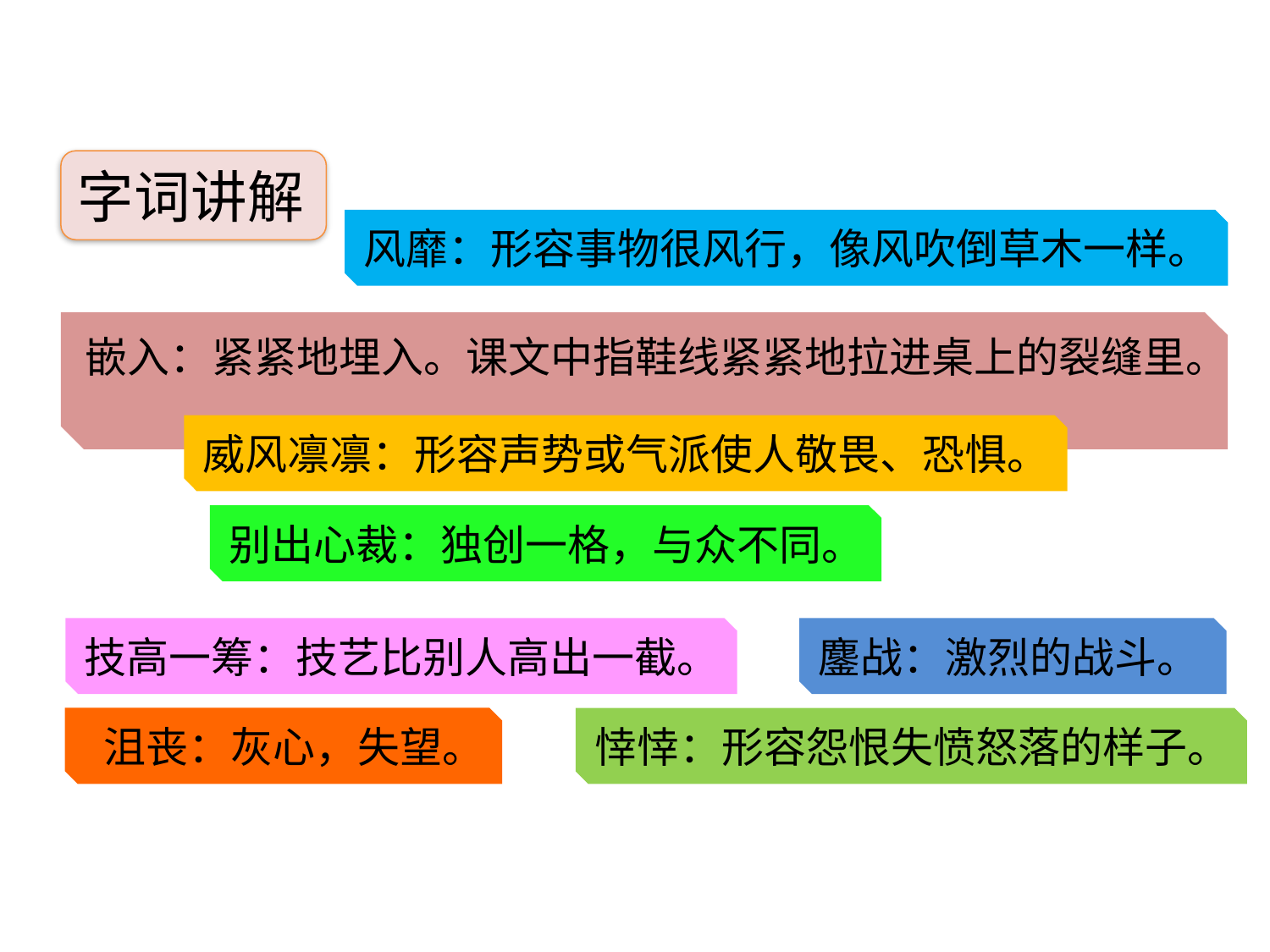

字词讲解
风靡：形容事物很风行，像风吹倒草木一样。
嵌入：紧紧地埋入。课文中指鞋线紧紧地拉进桌上的裂缝里。
威风凛凛：形容声势或气派使人敬畏、恐惧。
别出心裁：独创一格，与众不同。
技高一筹：技艺比别人高出一截。
鏖战：激烈的战斗。
 沮丧：灰心，失望。
悻悻：形容怨恨失愤怒落的样子。